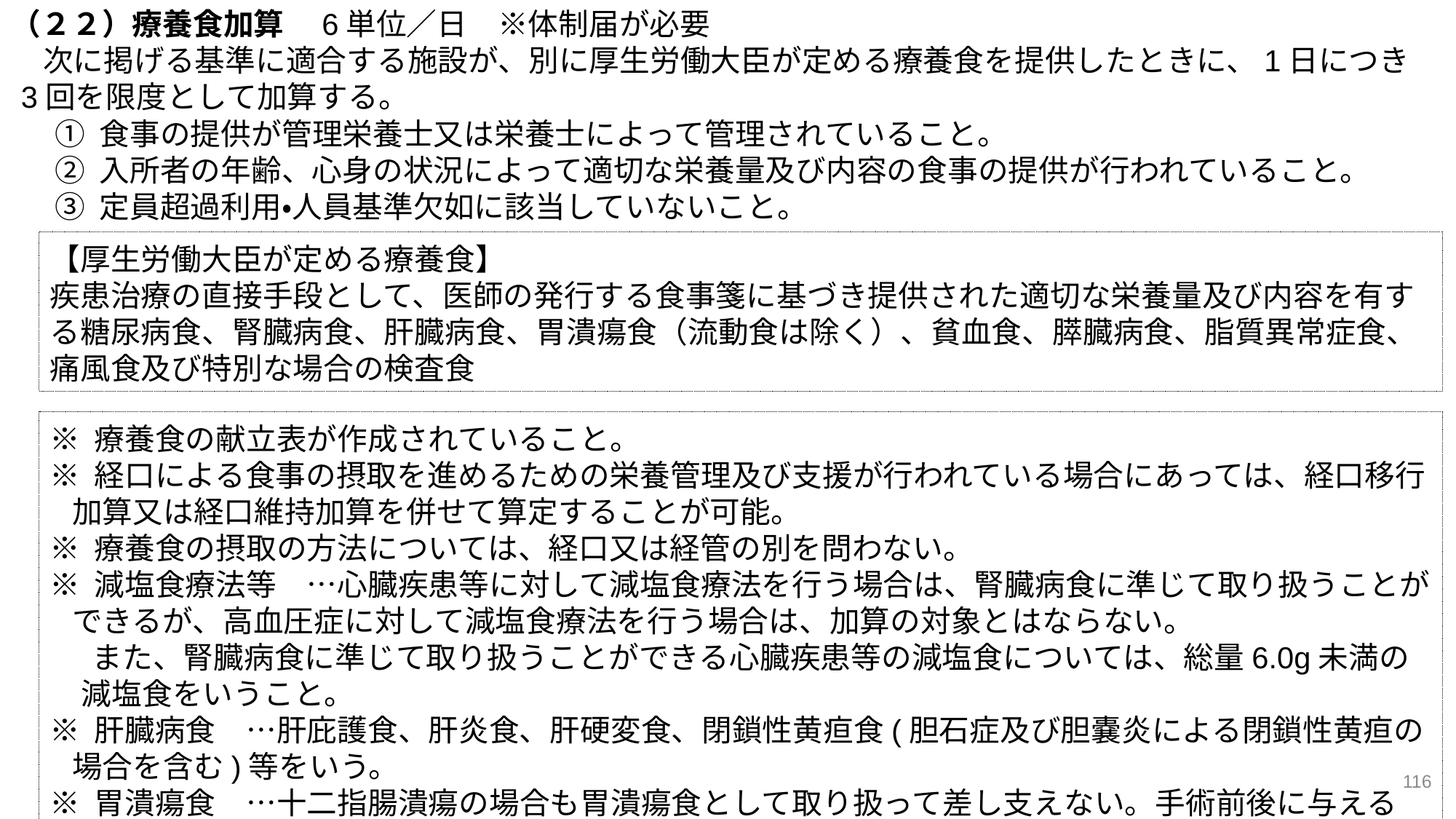

（２２）療養食加算　6単位／日　※体制届が必要
次に掲げる基準に適合する施設が、別に厚生労働大臣が定める療養食を提供したときに、1日につき3回を限度として加算する。
① 食事の提供が管理栄養士又は栄養士によって管理されていること。
② 入所者の年齢、心身の状況によって適切な栄養量及び内容の食事の提供が行われていること。
③ 定員超過利用・人員基準欠如に該当していないこと。

【厚生労働大臣が定める療養食】
疾患治療の直接手段として、医師の発行する食事箋に基づき提供された適切な栄養量及び内容を有する糖尿病食、腎臓病食、肝臓病食、胃潰瘍食（流動食は除く）、貧血食、膵臓病食、脂質異常症食、痛風食及び特別な場合の検査食
※ 療養食の献立表が作成されていること。
※ 経口による食事の摂取を進めるための栄養管理及び支援が行われている場合にあっては、経口移行加算又は経口維持加算を併せて算定することが可能。
※ 療養食の摂取の方法については、経口又は経管の別を問わない。
※ 減塩食療法等　…心臓疾患等に対して減塩食療法を行う場合は、腎臓病食に準じて取り扱うことができるが、高血圧症に対して減塩食療法を行う場合は、加算の対象とはならない。
また、腎臓病食に準じて取り扱うことができる心臓疾患等の減塩食については、総量6.0g未満の減塩食をいうこと。
※ 肝臓病食　…肝庇護食、肝炎食、肝硬変食、閉鎖性黄疸食(胆石症及び胆嚢炎による閉鎖性黄疸の場合を含む)等をいう。
※ 胃潰瘍食　…十二指腸潰瘍の場合も胃潰瘍食として取り扱って差し支えない。手術前後に与える

116